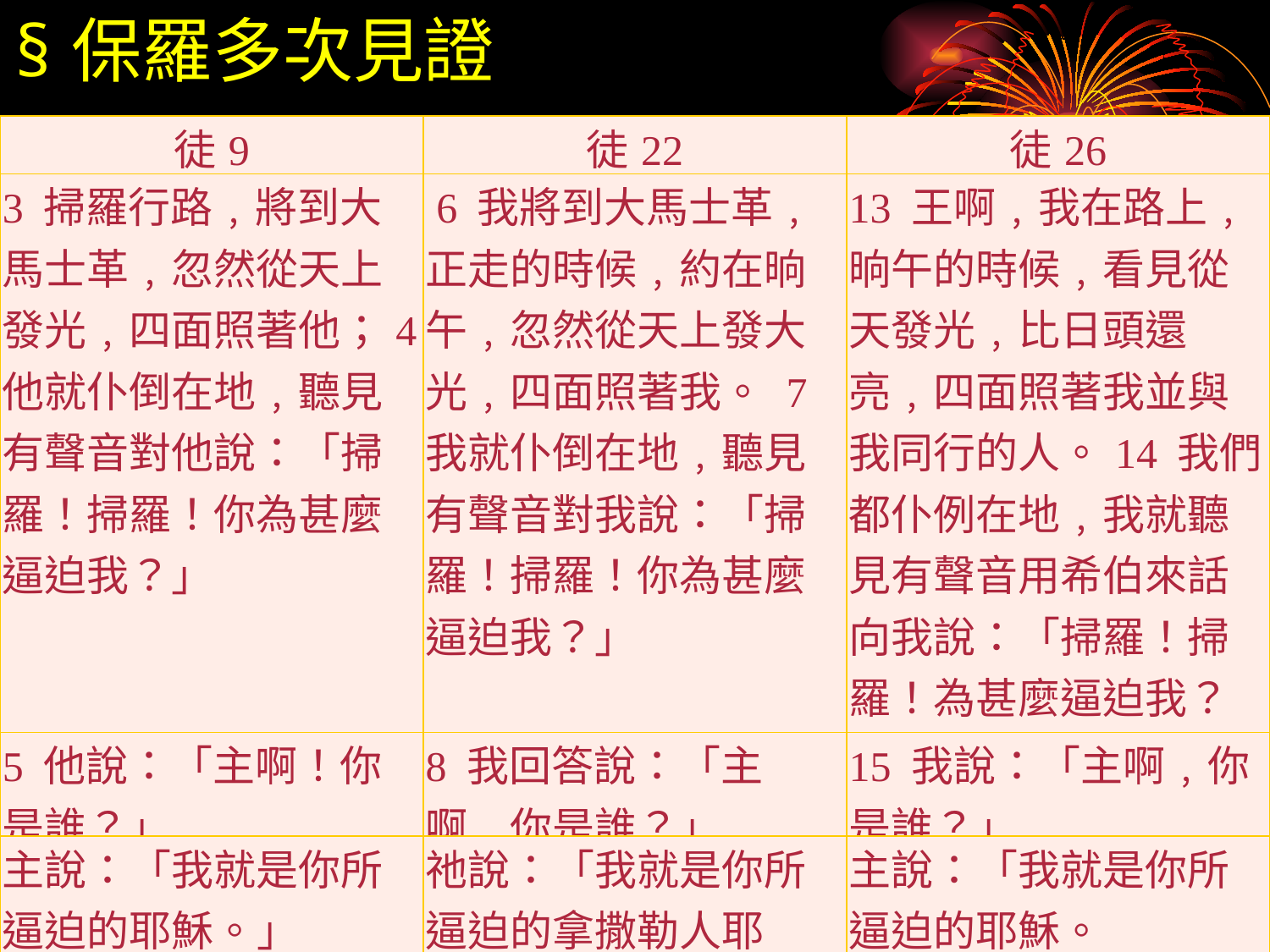

§保羅多次見證

| 徒9 | 徒22 | 徒26 |
| --- | --- | --- |
| 3 掃羅行路﹐將到大馬士革﹐忽然從天上發光﹐四面照著他；4 他就仆倒在地﹐聽見有聲音對他說：「掃羅！掃羅！你為甚麼逼迫我？」 | 6 我將到大馬士革﹐正走的時候﹐約在晌午﹐忽然從天上發大光﹐四面照著我。 7 我就仆倒在地﹐聽見有聲音對我說：「掃羅！掃羅！你為甚麼逼迫我？」 | 13 王啊﹐我在路上﹐晌午的時候﹐看見從天發光﹐比日頭還亮﹐四面照著我並與我同行的人。14 我們都仆例在地﹐我就聽見有聲音用希伯來話向我說：「掃羅！掃羅！為甚麼逼迫我？你用腳踢刺是難的！」 |
| 5 他說：「主啊！你是誰？」 | 8 我回答說：「主啊﹐你是誰？」 | 15 我說：「主啊﹐你是誰？」 |
| 主說：「我就是你所逼迫的耶穌。」 | 祂說：「我就是你所逼迫的拿撒勒人耶穌。」 | 主說：「我就是你所逼迫的耶穌。 |